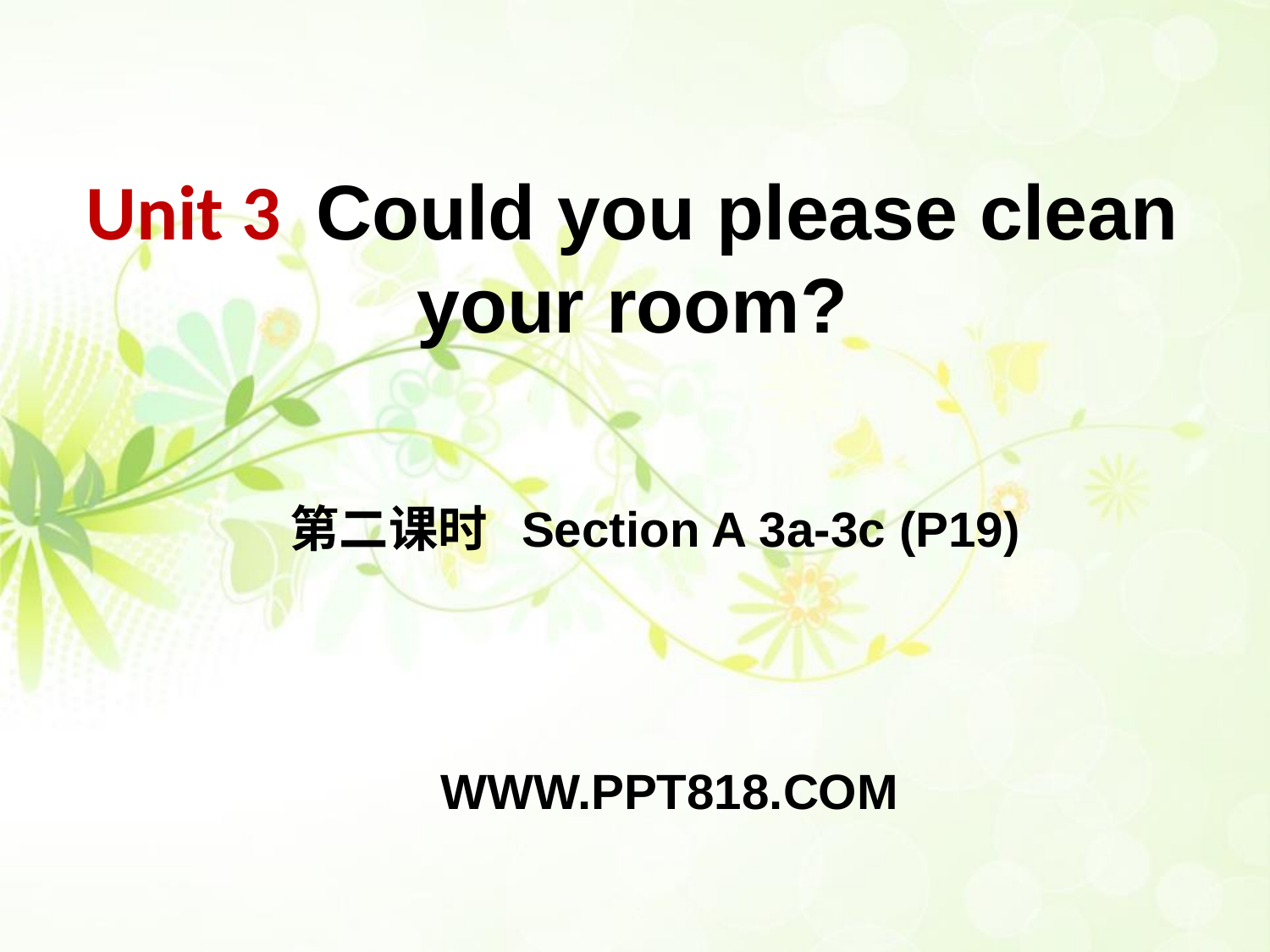

Unit 3  Could you please clean your room?
第二课时  Section A 3a-3c (P19)
WWW.PPT818.COM